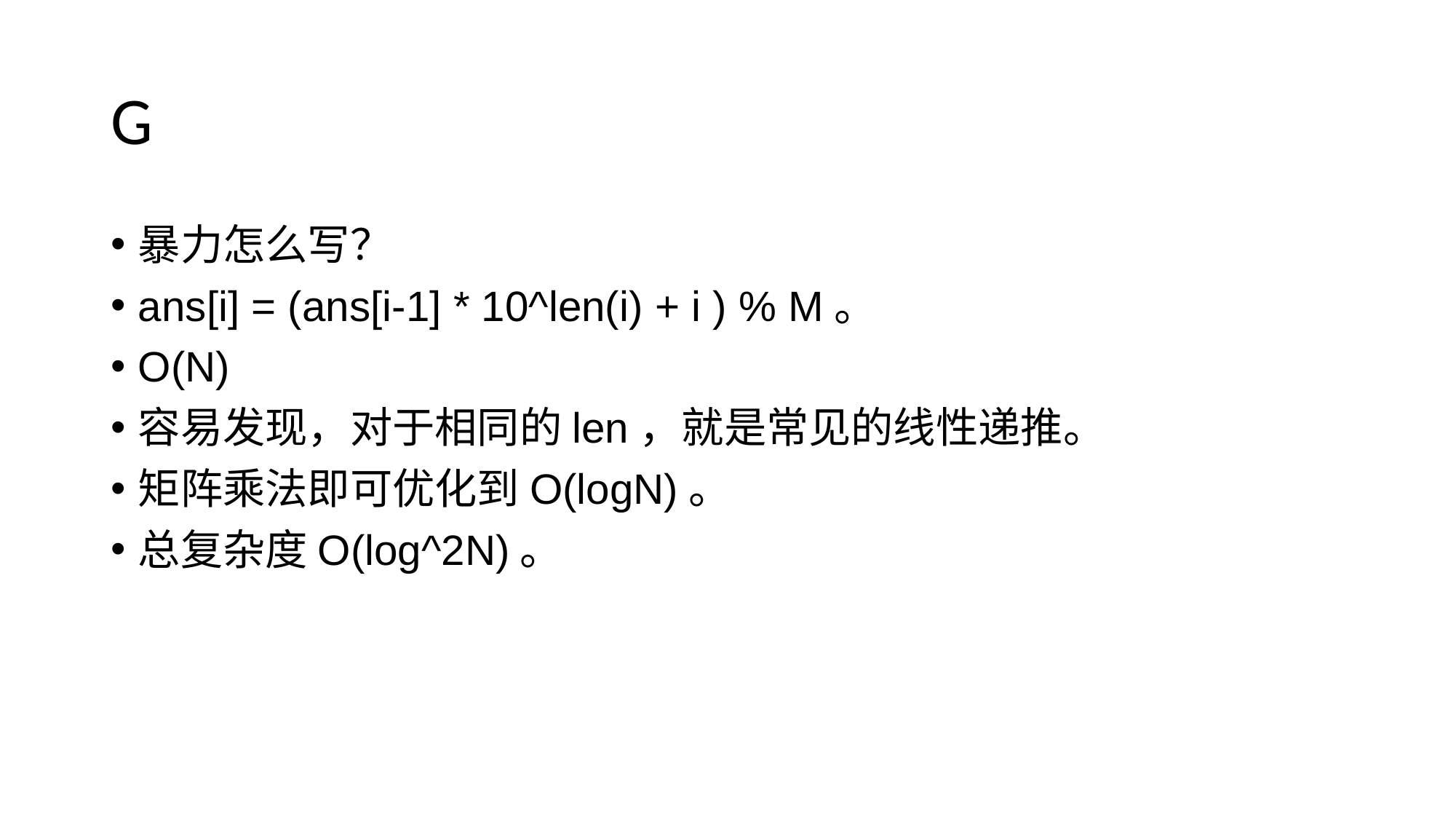

# G
暴力怎么写？
ans[i] = (ans[i-1] * 10^len(i) + i ) % M。
O(N)
容易发现，对于相同的len，就是常见的线性递推。
矩阵乘法即可优化到O(logN)。
总复杂度O(log^2N)。